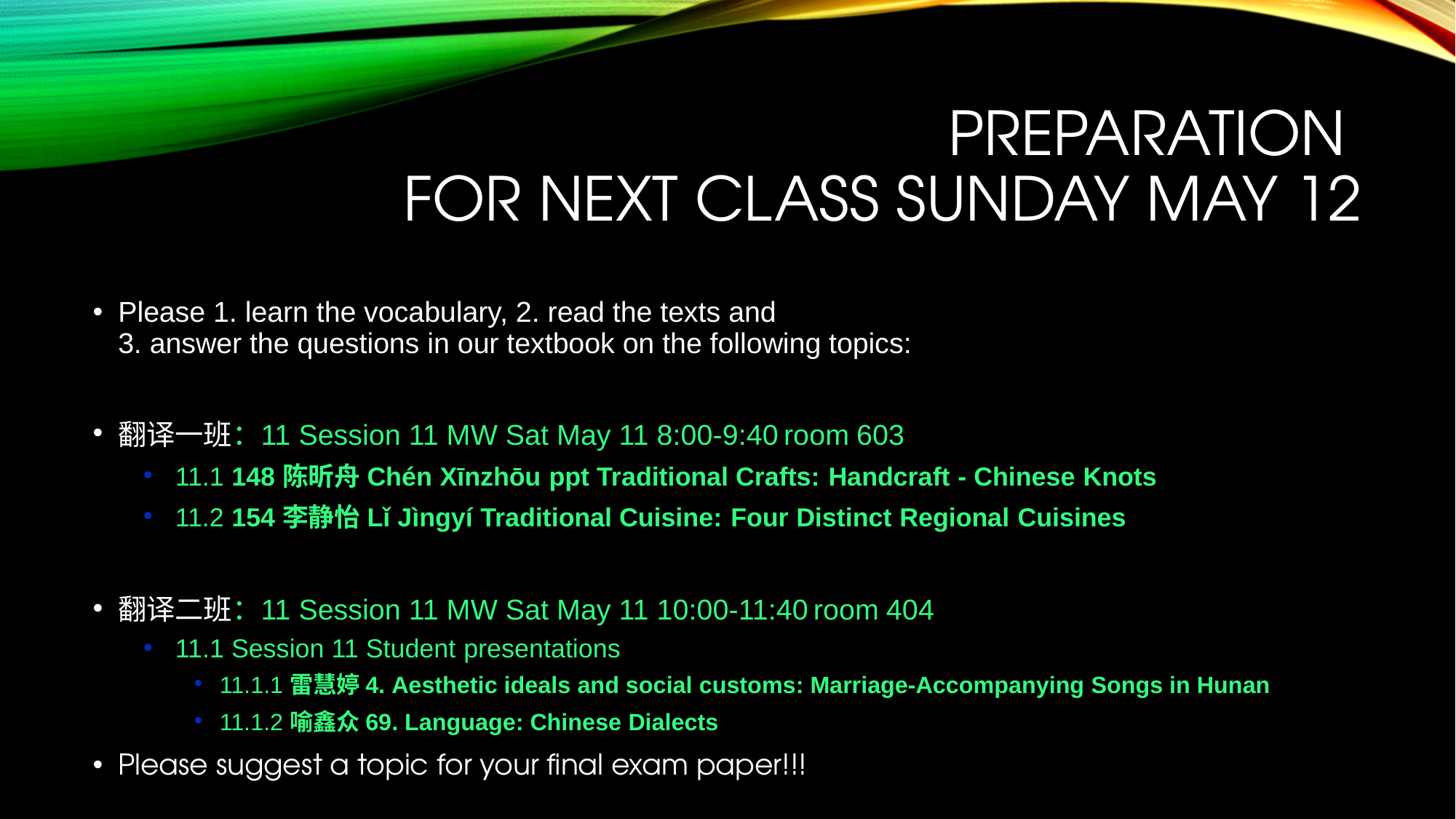

# PREPARATION FOR NEXT CLASS SUNDAY MAY 12
Please 1. learn the vocabulary, 2. read the texts and
3. answer the questions in our textbook on the following topics:

翻译一班：11 Session 11 MW Sat May 11 8:00-9:40 room 603
11.1 148 陈昕舟 Chén Xīnzhōu ppt Traditional Crafts: Handcraft - Chinese Knots
11.2 154 李静怡 Lǐ Jìngyí Traditional Cuisine: Four Distinct Regional Cuisines

翻译二班：11 Session 11 MW Sat May 11 10:00-11:40 room 404
11.1 Session 11 Student presentations
11.1.1 雷慧婷 4. Aesthetic ideals and social customs: Marriage-Accompanying Songs in Hunan
11.1.2 喻鑫众 69. Language: Chinese Dialects
Please suggest a topic for your final exam paper!!!